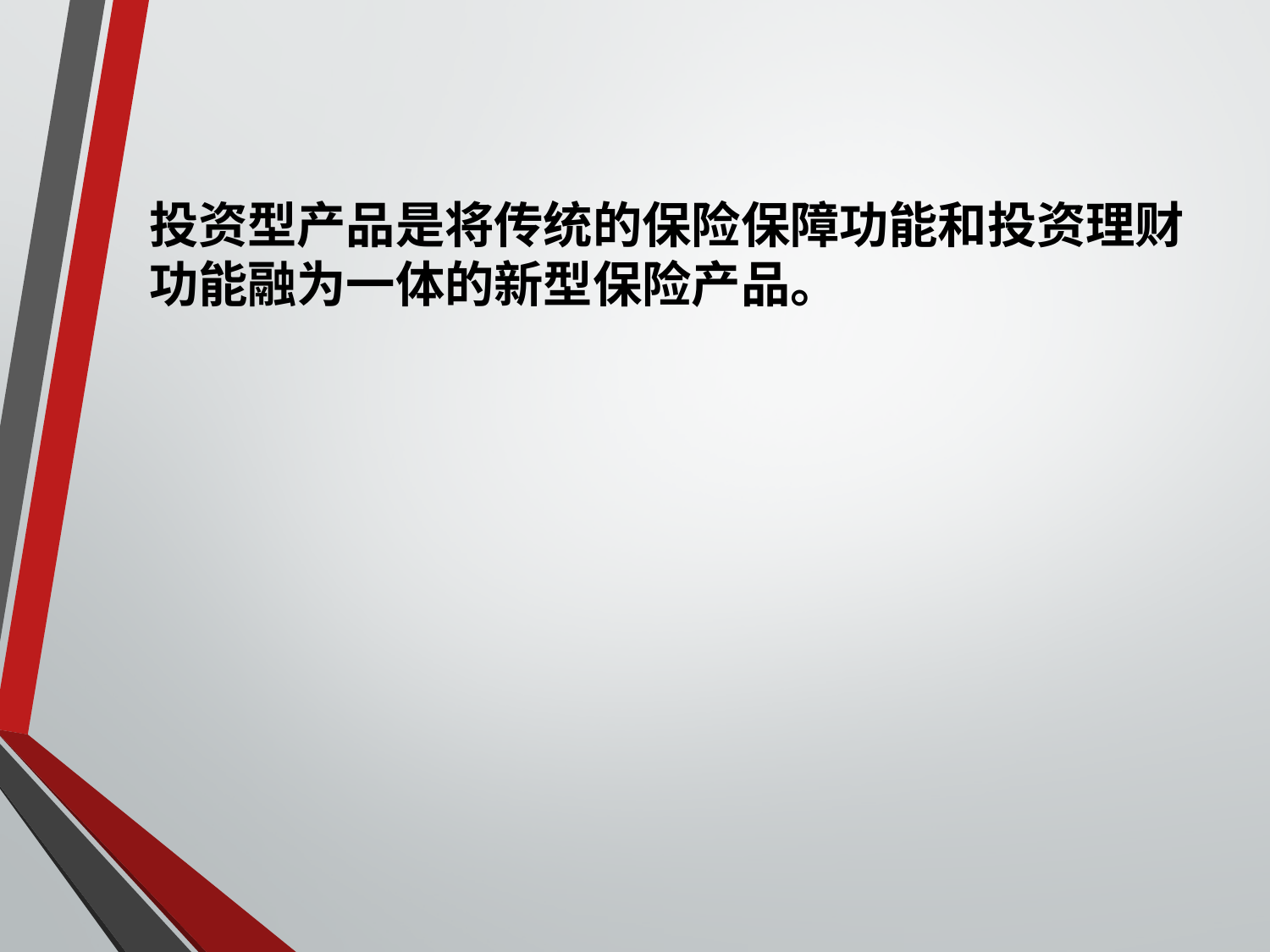

投资型产品是将传统的保险保障功能和投资理财功能融为一体的新型保险产品。